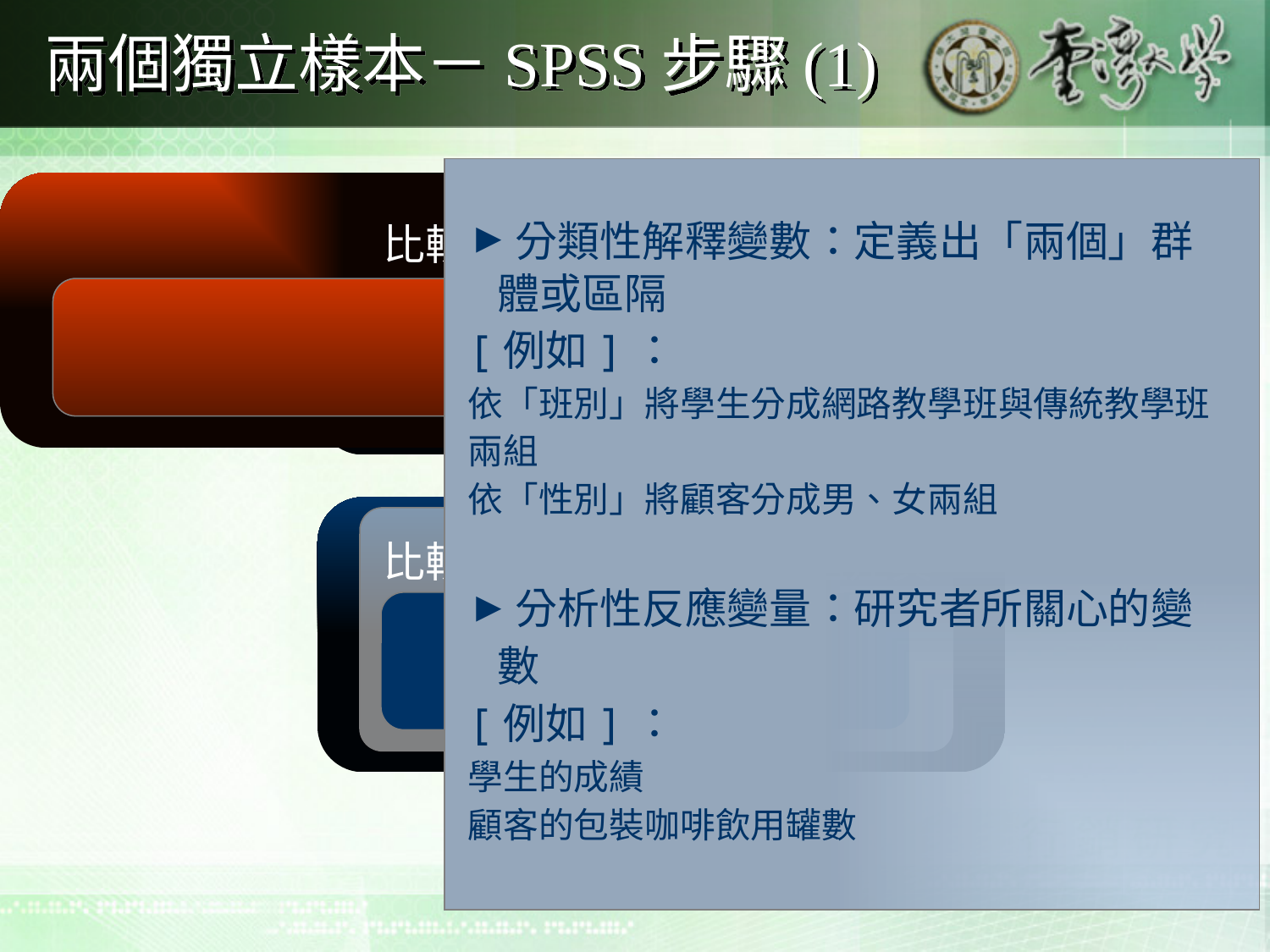

# 兩個獨立樣本－SPSS步驟(1)

比較兩個群體的均值差異
分類性解釋變數：定義出「兩個」群
  體或區隔
[例如]：
依「班別」將學生分成網路教學班與傳統教學班
兩組
依「性別」將顧客分成男、女兩組

分析性反應變量：研究者所關心的變
  數
[例如]：
學生的成績
顧客的包裝咖啡飲用罐數

Two independent samples T test

比較三個以上群體的均值差異

Analysis of Variance
(ANOVA)